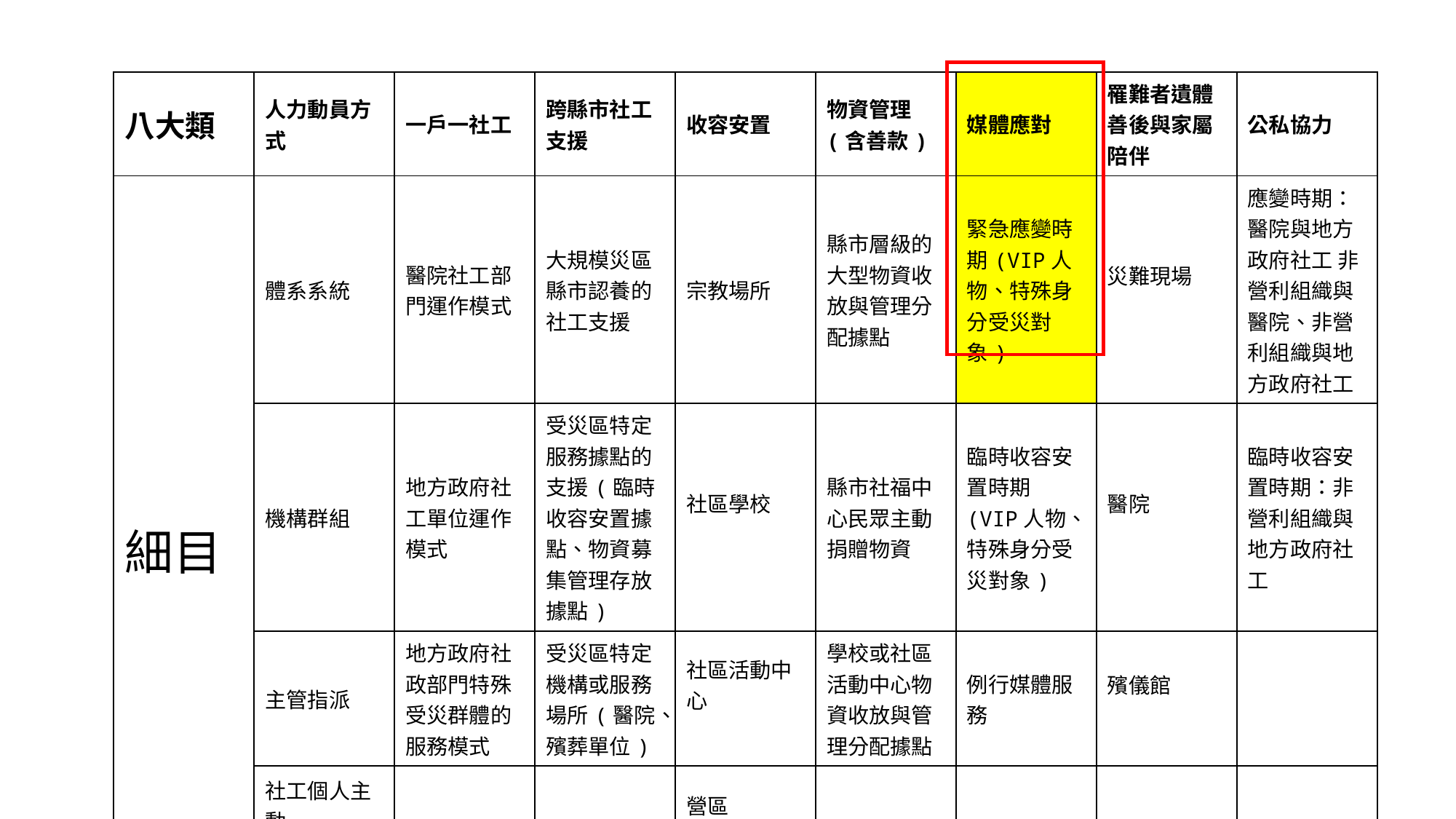

| 八大類 | 人力動員方式 | 一戶一社工 | 跨縣市社工支援 | 收容安置 | 物資管理(含善款) | 媒體應對 | 罹難者遺體善後與家屬陪伴 | 公私協力 |
| --- | --- | --- | --- | --- | --- | --- | --- | --- |
| 細目 | 體系系統 | 醫院社工部門運作模式 | 大規模災區縣市認養的社工支援 | 宗教場所 | 縣市層級的大型物資收放與管理分配據點 | 緊急應變時期(VIP人物、特殊身分受災對象) | 災難現場 | 應變時期：醫院與地方政府社工 非營利組織與醫院、非營利組織與地方政府社工 |
|  | 機構群組 | 地方政府社工單位運作模式 | 受災區特定服務據點的支援(臨時收容安置據點、物資募集管理存放據點) | 社區學校 | 縣市社福中心民眾主動捐贈物資 | 臨時收容安置時期(VIP人物、特殊身分受災對象) | 醫院 | 臨時收容安置時期：非營利組織與地方政府社工 |
|  | 主管指派 | 地方政府社政部門特殊受災群體的服務模式 | 受災區特定機構或服務場所(醫院、殯葬單位) | 社區活動中心 | 學校或社區活動中心物資收放與管理分配據點 | 例行媒體服務 | 殯儀館 |  |
|  | 社工個人主動 |  |  | 營區 |  |  |  |  |
|  |  |  |  | 安置旅館 |  |  |  |  |